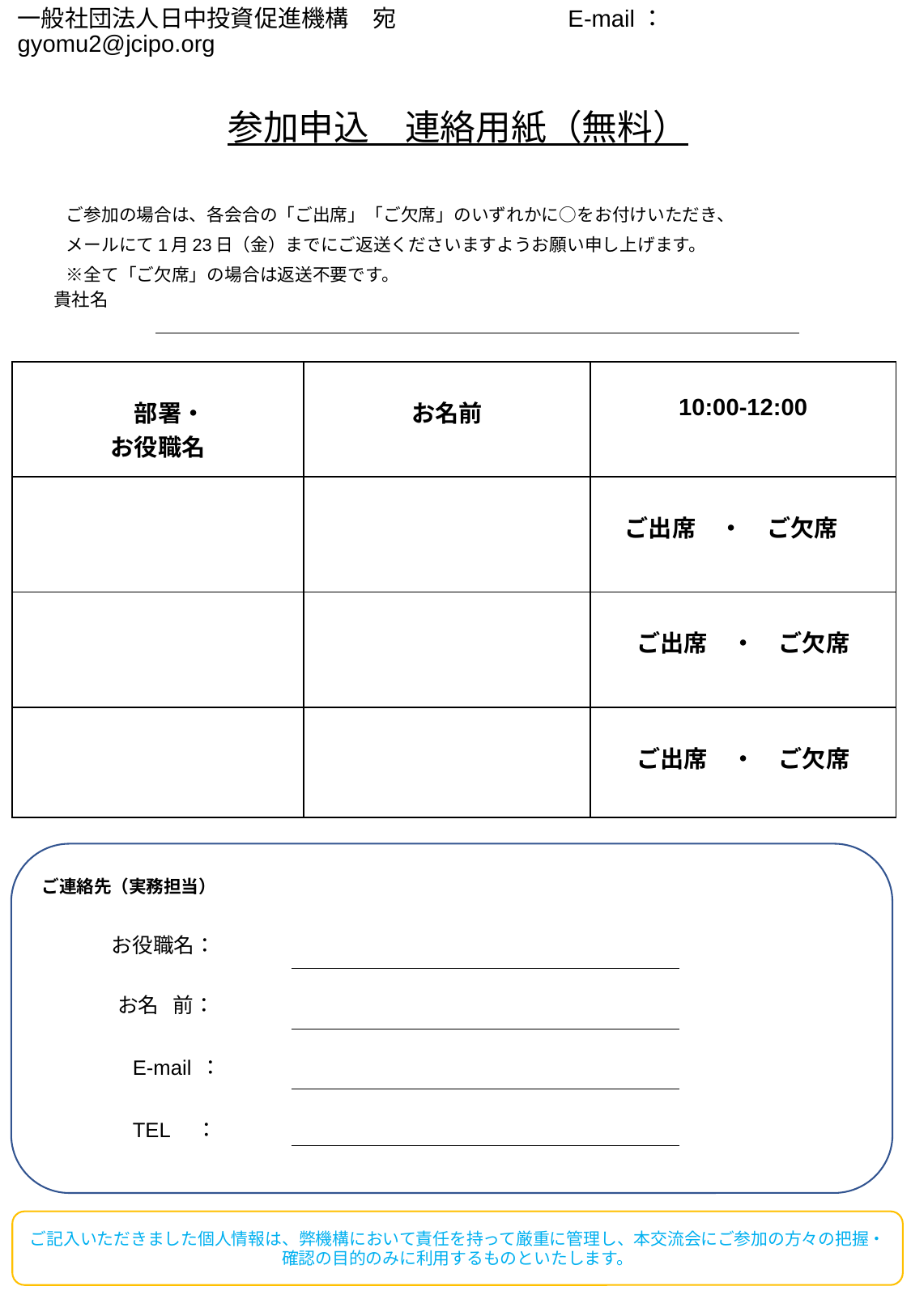

# 一般社団法人日中投資促進機構　宛　　　　　　　E-mail：gyomu2@jcipo.org
参加申込　連絡用紙（無料）
　ご参加の場合は、各会合の「ご出席」「ご欠席」のいずれかに○をお付けいただき、
　メールにて1月23日（金）までにご返送くださいますようお願い申し上げます。
　※全て「ご欠席」の場合は返送不要です。
　貴社名
| 部署・ お役職名 | お名前 | 10:00-12:00 |
| --- | --- | --- |
|  |  | ご出席　・　ご欠席 |
|  |  | ご出席　・　ご欠席 |
|  |  | ご出席　・　ご欠席 |

　ご連絡先（実務担当）

　　　　　お役職名：
　　　　　
　　　　　お名   前：
　　　　　
　　　　　E-mail ：
　　　　　
　　　　　TEL    ：

ご記入いただきました個人情報は、弊機構において責任を持って厳重に管理し、本交流会にご参加の方々の把握・確認の目的のみに利用するものといたします。